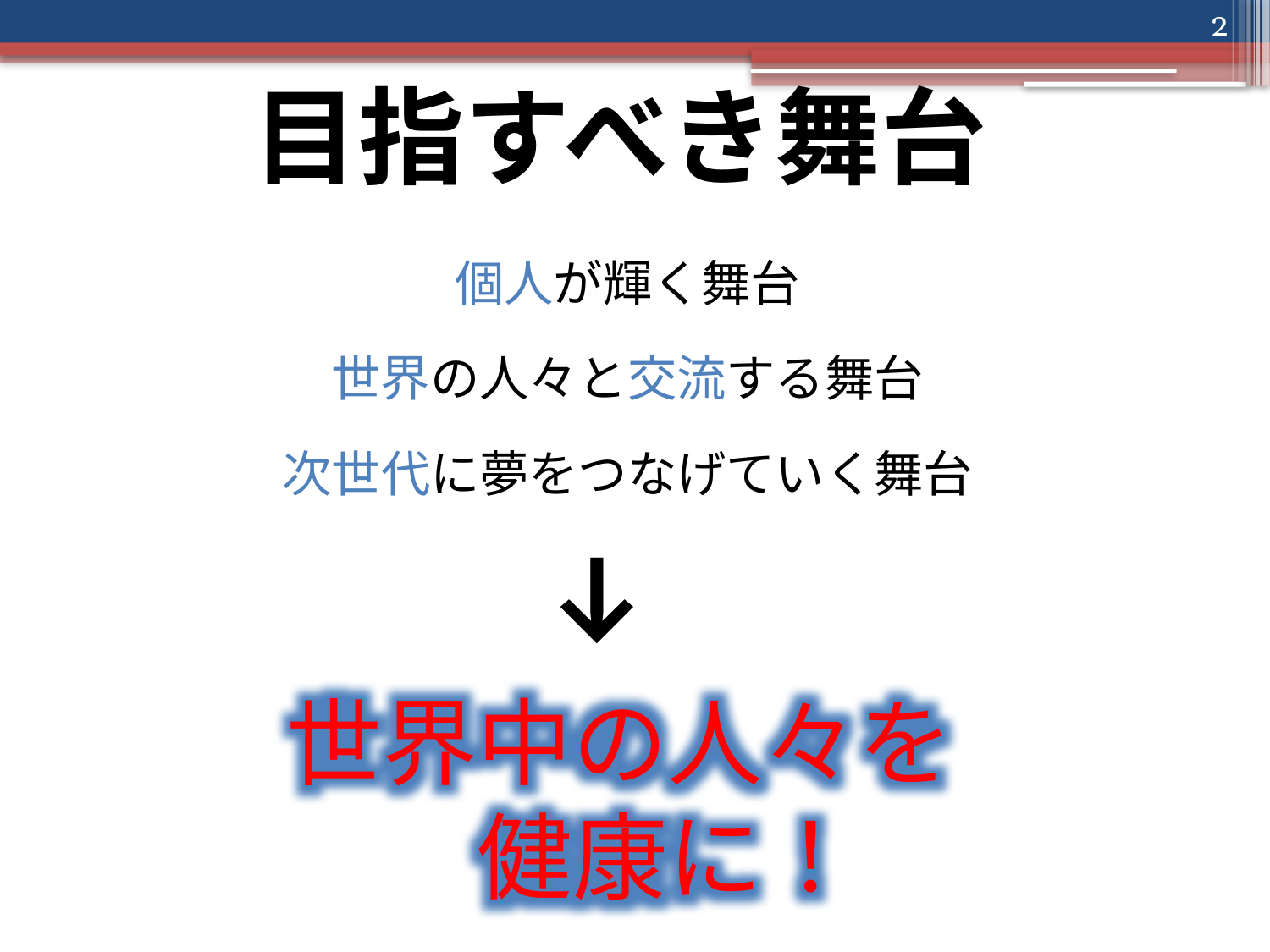

2
目指すべき舞台
個人が輝く舞台

世界の人々と交流する舞台

次世代に夢をつなげていく舞台
↓
世界中の人々を
　健康に！